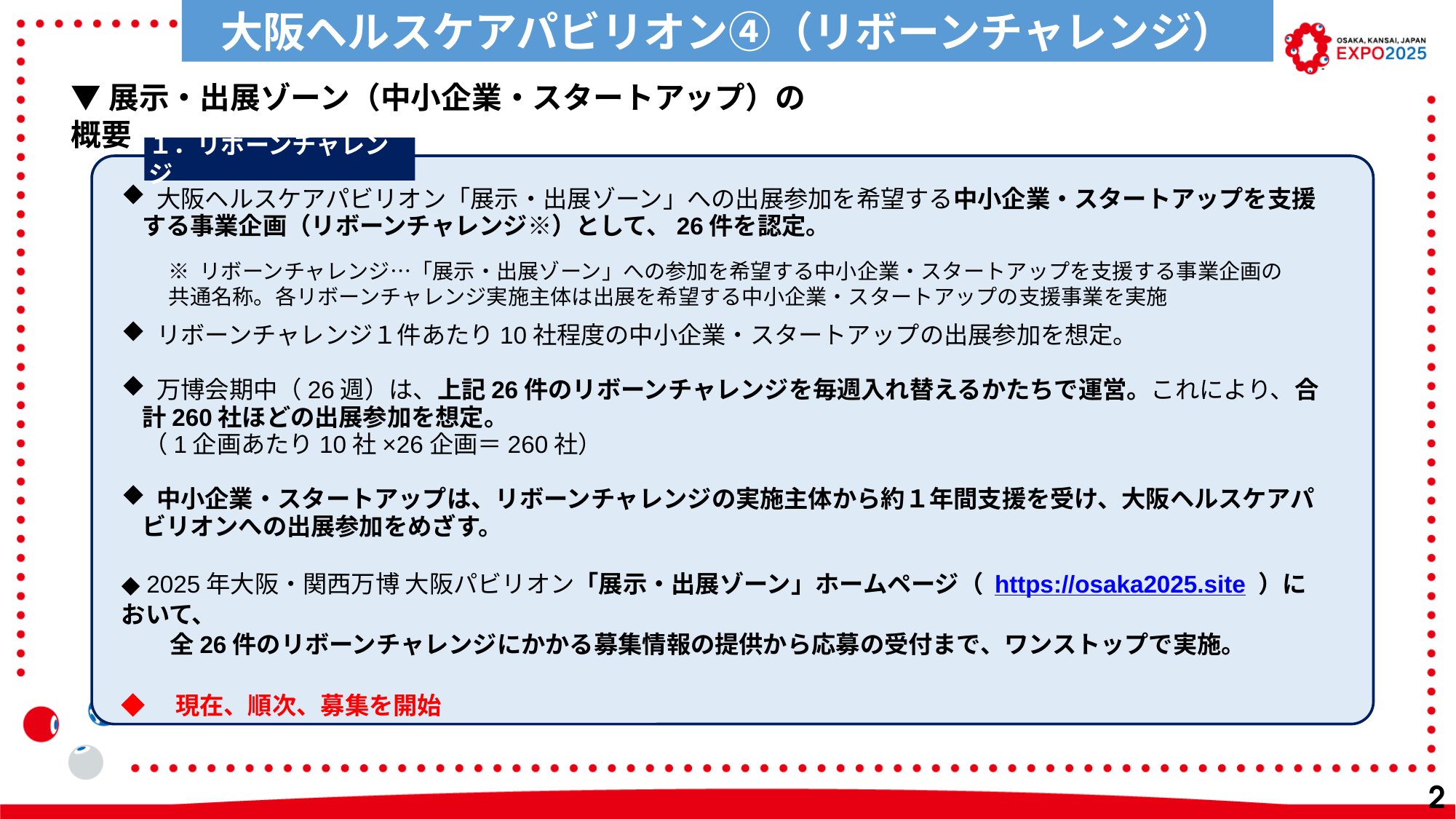

大阪ヘルスケアパビリオン④（リボーンチャレンジ）
▼展示・出展ゾーン（中小企業・スタートアップ）の概要
１．リボーンチャレンジ

※ リボーンチャレンジ…「展示・出展ゾーン」への参加を希望する中小企業・スタートアップを支援する事業企画の共通名称。各リボーンチャレンジ実施主体は出展を希望する中小企業・スタートアップの支援事業を実施
 大阪ヘルスケアパビリオン「展示・出展ゾーン」への出展参加を希望する中小企業・スタートアップを支援する事業企画（リボーンチャレンジ※）として、26件を認定。

 リボーンチャレンジ１件あたり10社程度の中小企業・スタートアップの出展参加を想定。

 万博会期中（26週）は、上記26件のリボーンチャレンジを毎週入れ替えるかたちで運営。これにより、合計260社ほどの出展参加を想定。
   （1企画あたり10社×26企画＝260社）

 中小企業・スタートアップは、リボーンチャレンジの実施主体から約１年間支援を受け、大阪ヘルスケアパビリオンへの出展参加をめざす。

◆ 2025年大阪・関西万博 大阪パビリオン「展示・出展ゾーン」ホームページ（ https://osaka2025.site ）において、
　　全26件のリボーンチャレンジにかかる募集情報の提供から応募の受付まで、ワンストップで実施。

◆　現在、順次、募集を開始
27